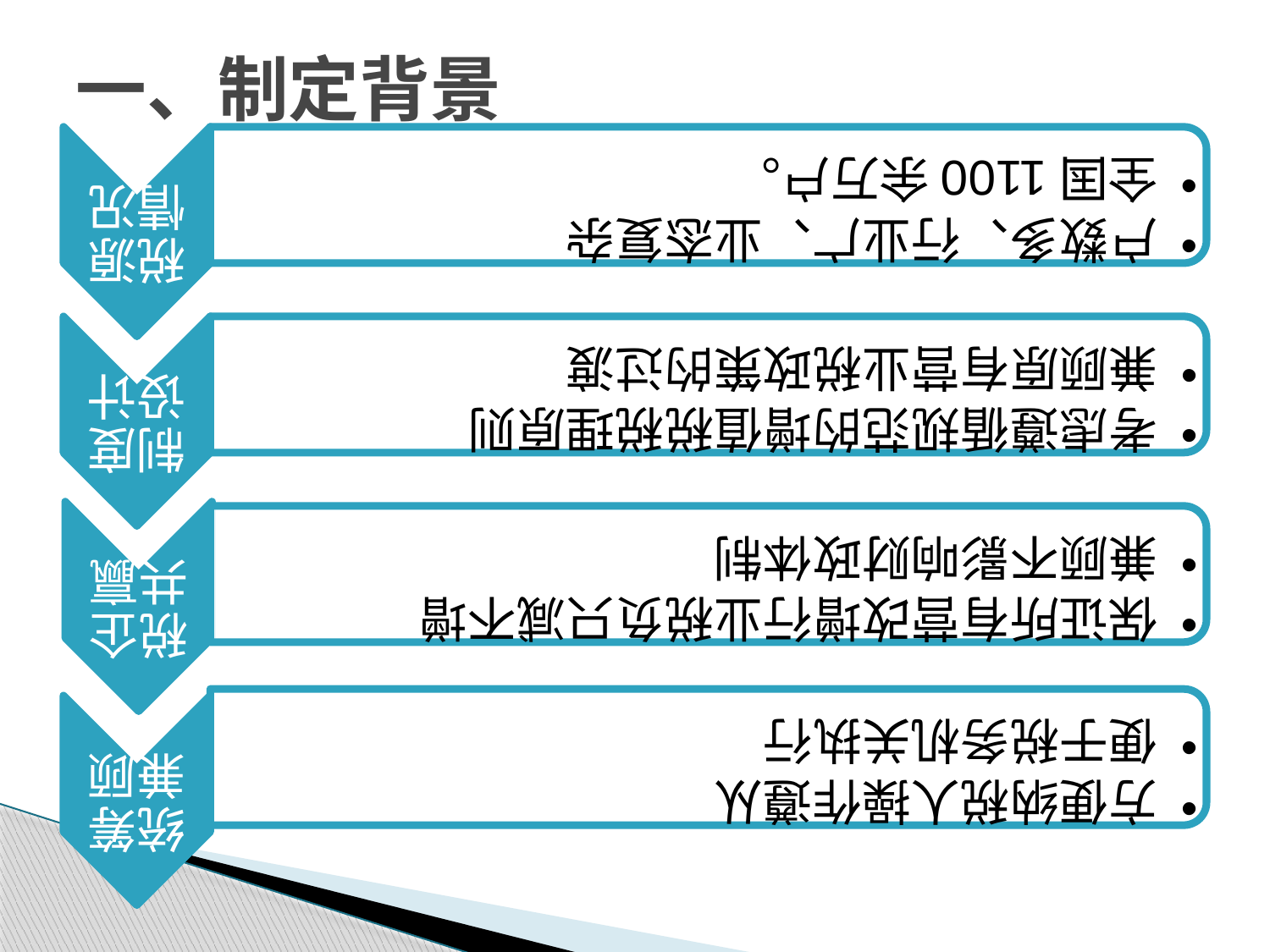

# 一、制定背景
税源情况
户数多、行业广、业态复杂
全国1100余万户。
制度设计
考虑遵循规范的增值税税理原则
兼顾原有营业税政策的过渡
税企共赢
保证所有营改增行业税负只减不增
兼顾不影响财政体制
统筹兼顾
方便纳税人操作遵从
便于税务机关执行